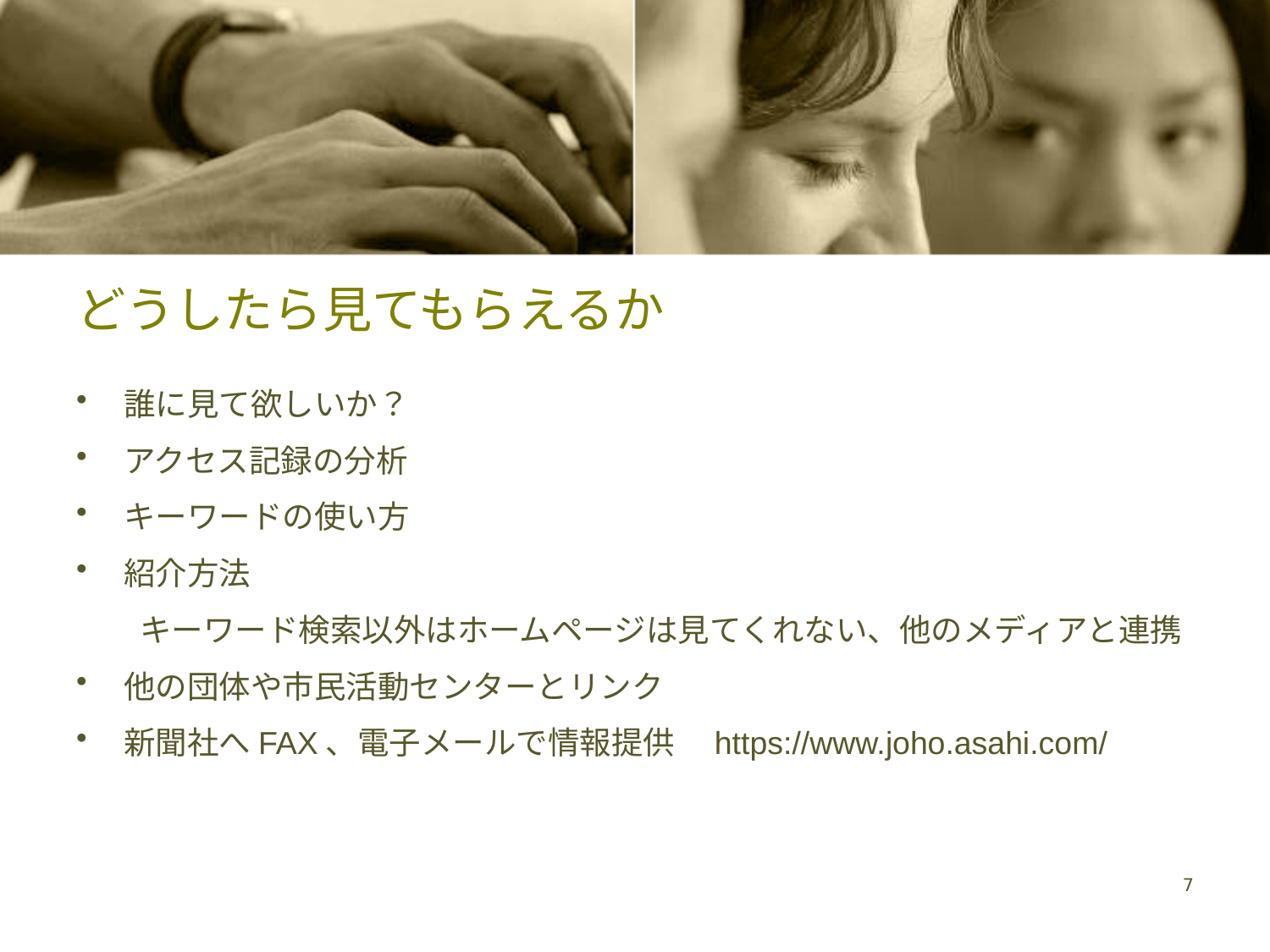

# どうしたら見てもらえるか
誰に見て欲しいか？
アクセス記録の分析
キーワードの使い方
紹介方法
　　キーワード検索以外はホームページは見てくれない、他のメディアと連携
他の団体や市民活動センターとリンク
新聞社へFAX、電子メールで情報提供　https://www.joho.asahi.com/

7